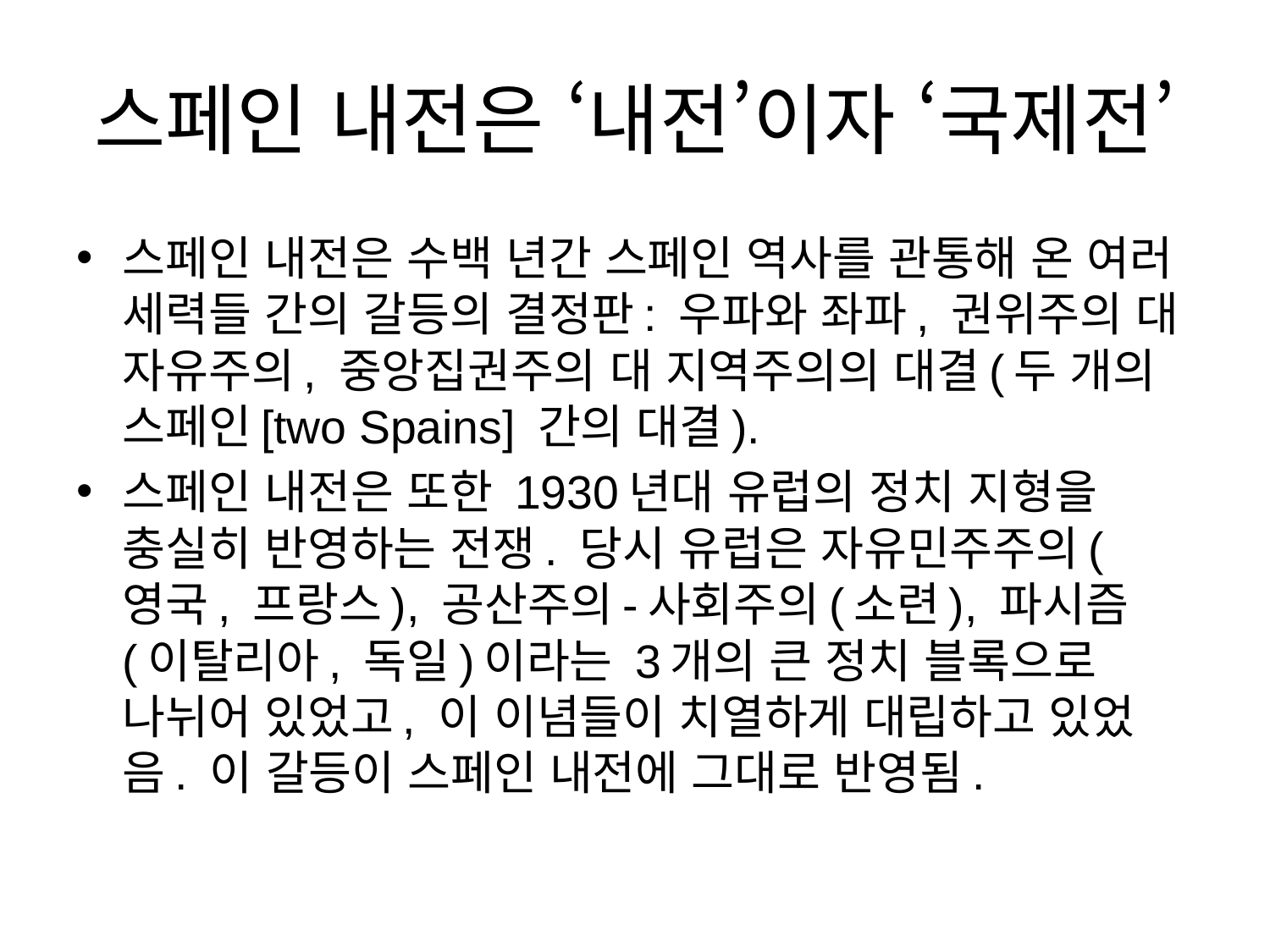

# 스페인 내전은 ‘내전’이자 ‘국제전’
스페인 내전은 수백 년간 스페인 역사를 관통해 온 여러 세력들 간의 갈등의 결정판: 우파와 좌파, 권위주의 대 자유주의, 중앙집권주의 대 지역주의의 대결(두 개의 스페인[two Spains] 간의 대결).
스페인 내전은 또한 1930년대 유럽의 정치 지형을 충실히 반영하는 전쟁. 당시 유럽은 자유민주주의(영국, 프랑스), 공산주의-사회주의(소련), 파시즘(이탈리아, 독일)이라는 3개의 큰 정치 블록으로 나뉘어 있었고, 이 이념들이 치열하게 대립하고 있었음. 이 갈등이 스페인 내전에 그대로 반영됨.